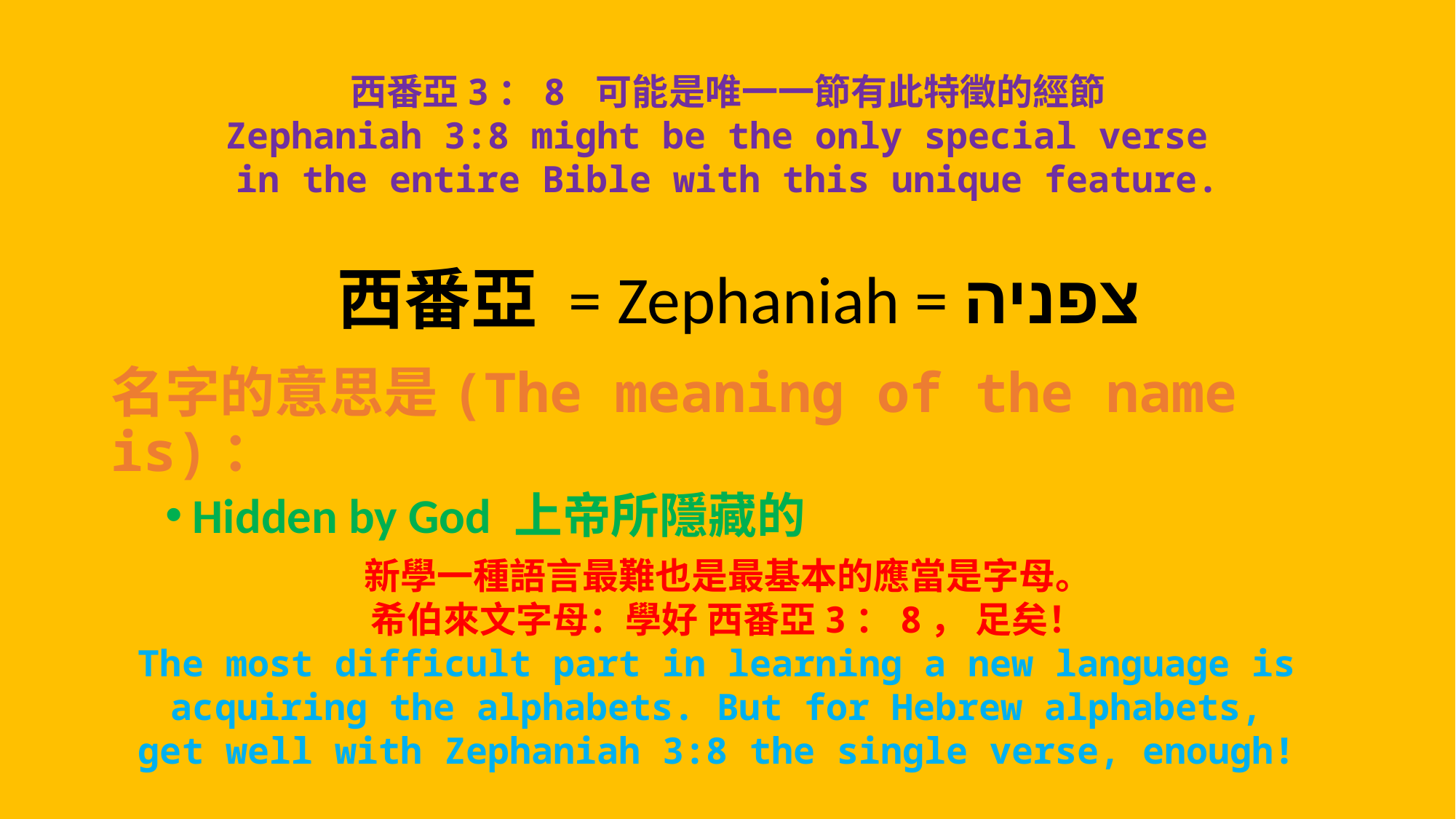

西番亞3：8 可能是唯一一節有此特徵的經節
Zephaniah 3:8 might be the only special verse
in the entire Bible with this unique feature.
# 西番亞 = Zephaniah = צפניה
名字的意思是(The meaning of the name is)：
Hidden by God 上帝所隱藏的

新學一種語言最難也是最基本的應當是字母。
希伯來文字母：學好 西番亞3：8， 足矣！
The most difficult part in learning a new language is
acquiring the alphabets. But for Hebrew alphabets,
get well with Zephaniah 3:8 the single verse, enough!